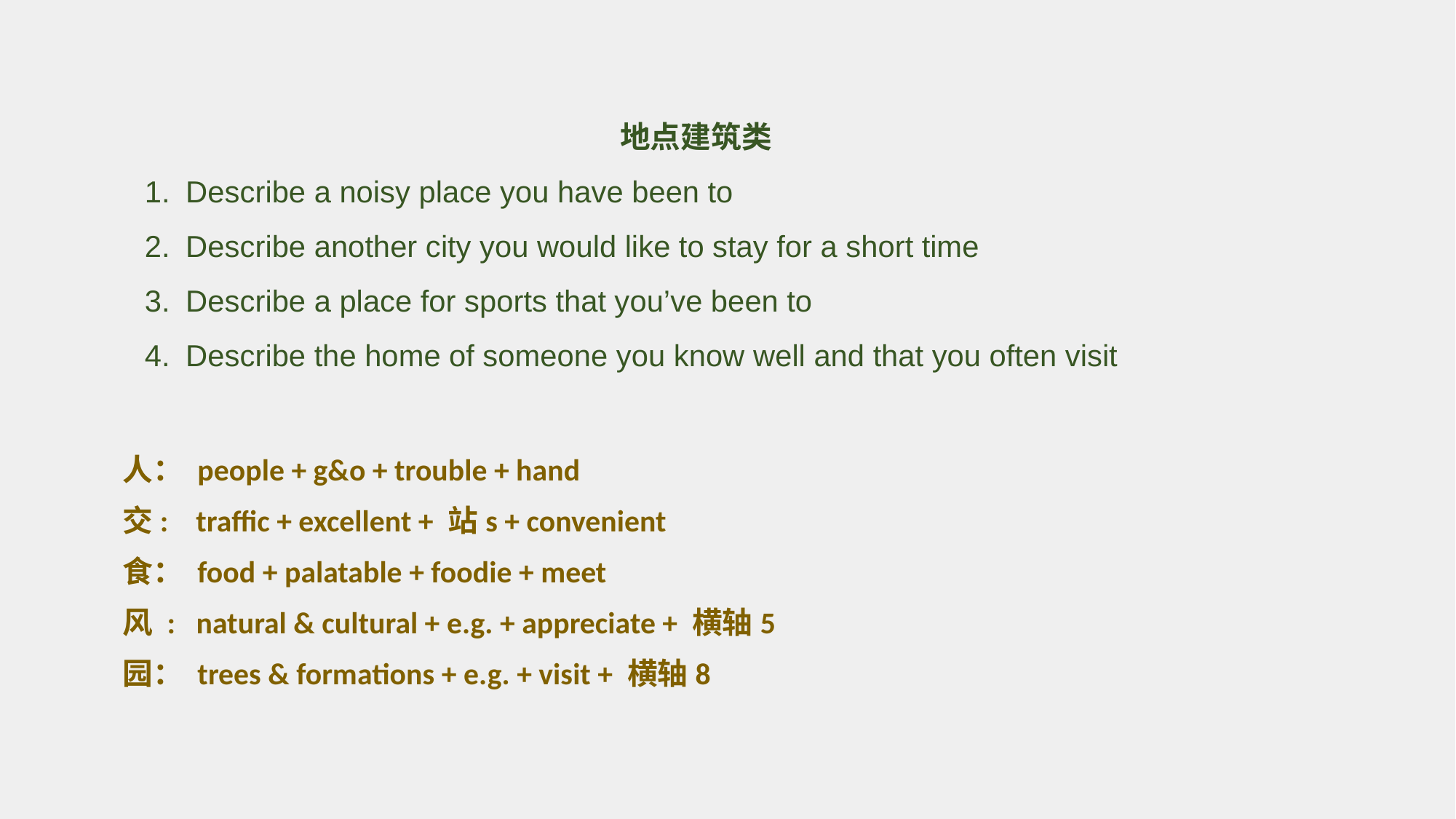

地点建筑类
Describe a noisy place you have been to
Describe another city you would like to stay for a short time
Describe a place for sports that you’ve been to
Describe the home of someone you know well and that you often visit
人： people + g&o + trouble + hand
交:    traffic + excellent + 站s + convenient
食： food + palatable + foodie + meet
风 :   natural & cultural + e.g. + appreciate + 横轴5
园： trees & formations + e.g. + visit + 横轴8